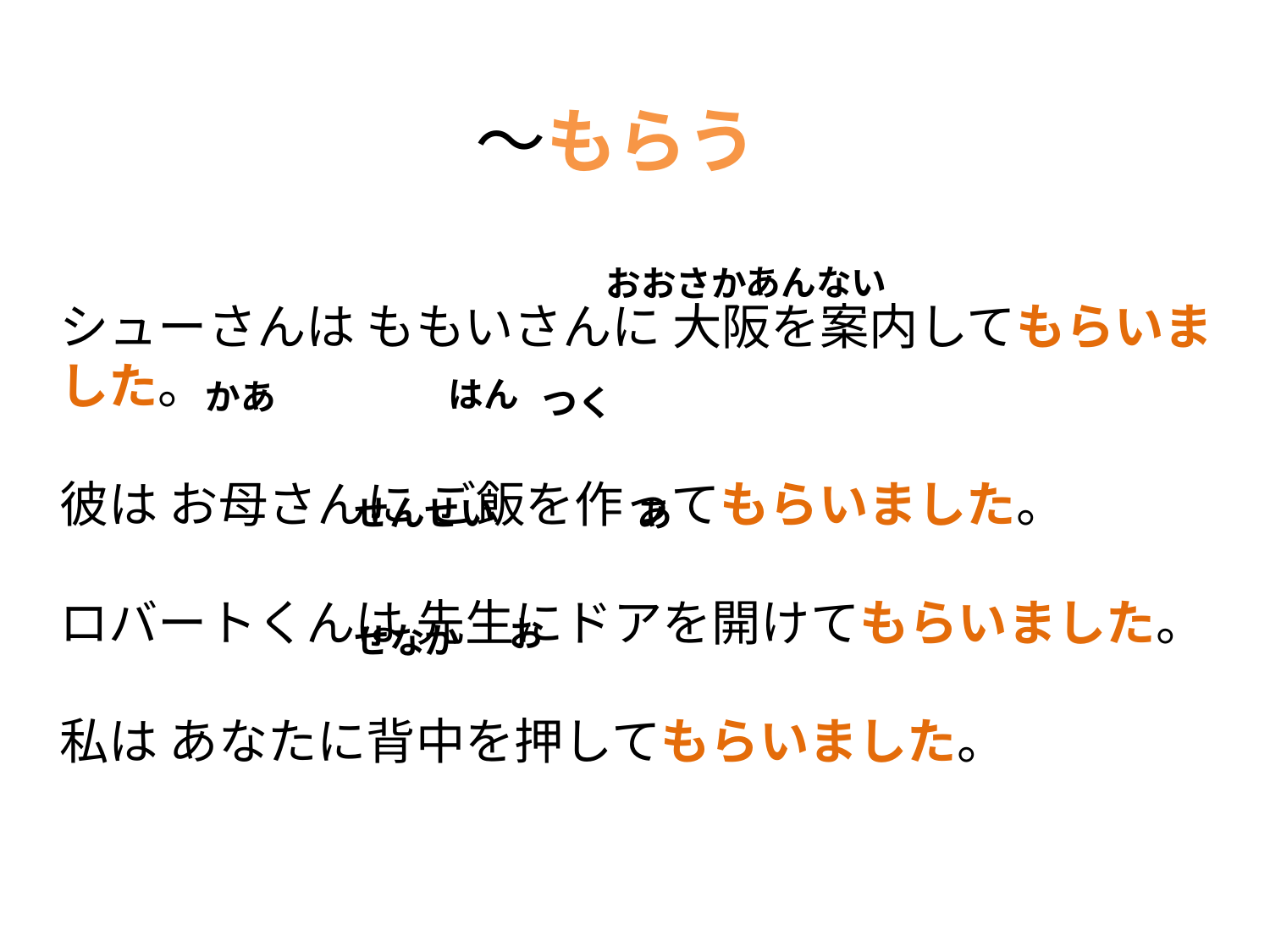

〜もらう
あんない
おおさか
シューさんは ももいさんに 大阪を案内してもらいました。

彼は お母さんに ご飯を作ってもらいました。

ロバートくんは 先生にドアを開けてもらいました。

私は あなたに背中を押してもらいました。

はん
かあ
つく
せんせい
あ
お
せなか